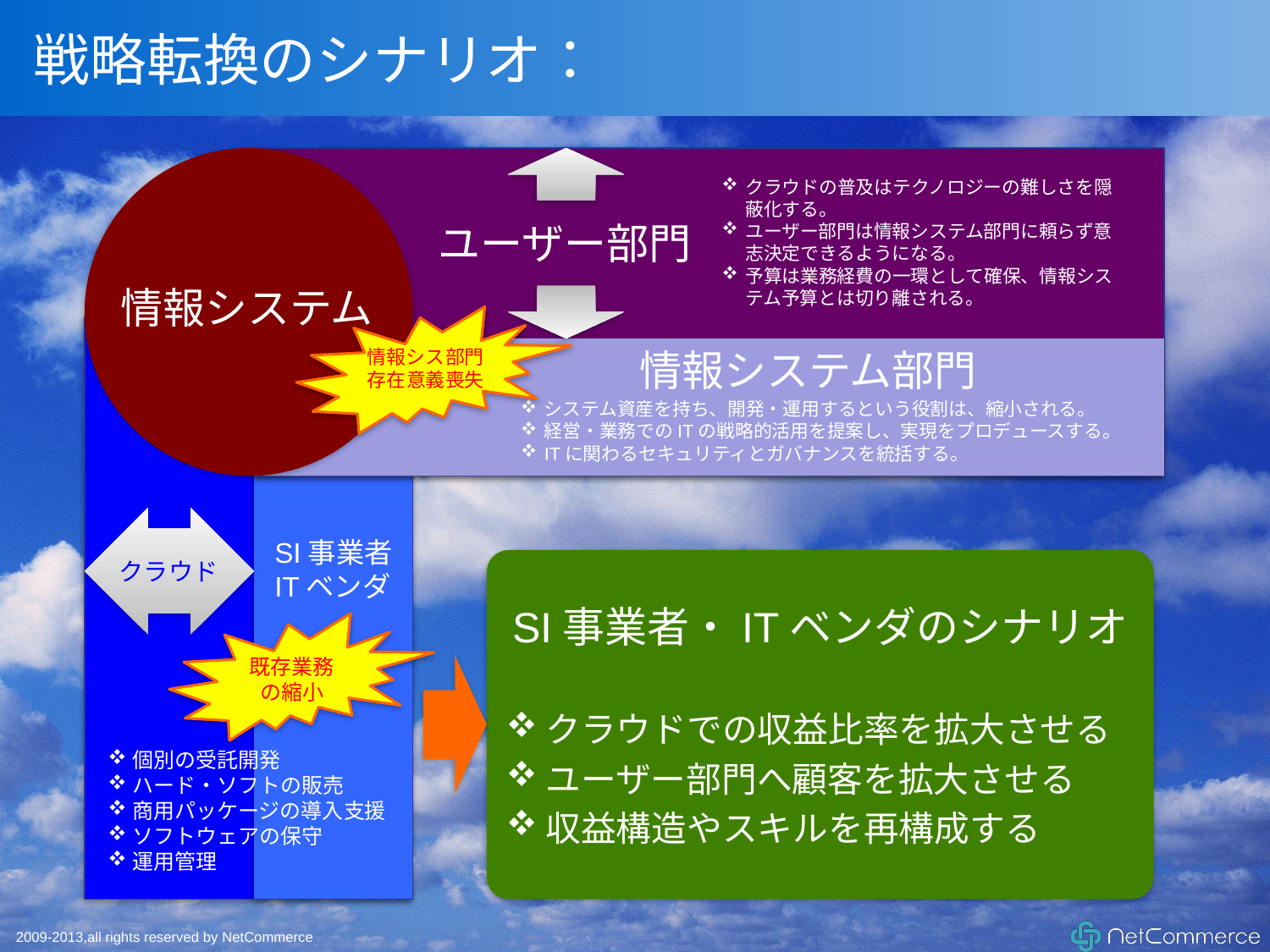

# 戦略転換のシナリオ：

クラウドの普及はテクノロジーの難しさを隠蔽化する。
ユーザー部門は情報システム部門に頼らず意志決定できるようになる。
予算は業務経費の一環として確保、情報システム予算とは切り離される。
ユーザー部門
情報システム

情報シス部門
存在意義喪失

情報システム部門

システム資産を持ち、開発・運用するという役割は、縮小される。
経営・業務でのITの戦略的活用を提案し、実現をプロデュースする。
ITに関わるセキュリティとガバナンスを統括する。

SI事業者
ITベンダ
クラウド
SI事業者・ITベンダのシナリオ

クラウドでの収益比率を拡大させる
ユーザー部門へ顧客を拡大させる
収益構造やスキルを再構成する

既存業務
の縮小
個別の受託開発
ハード・ソフトの販売
商用パッケージの導入支援
ソフトウェアの保守
運用管理